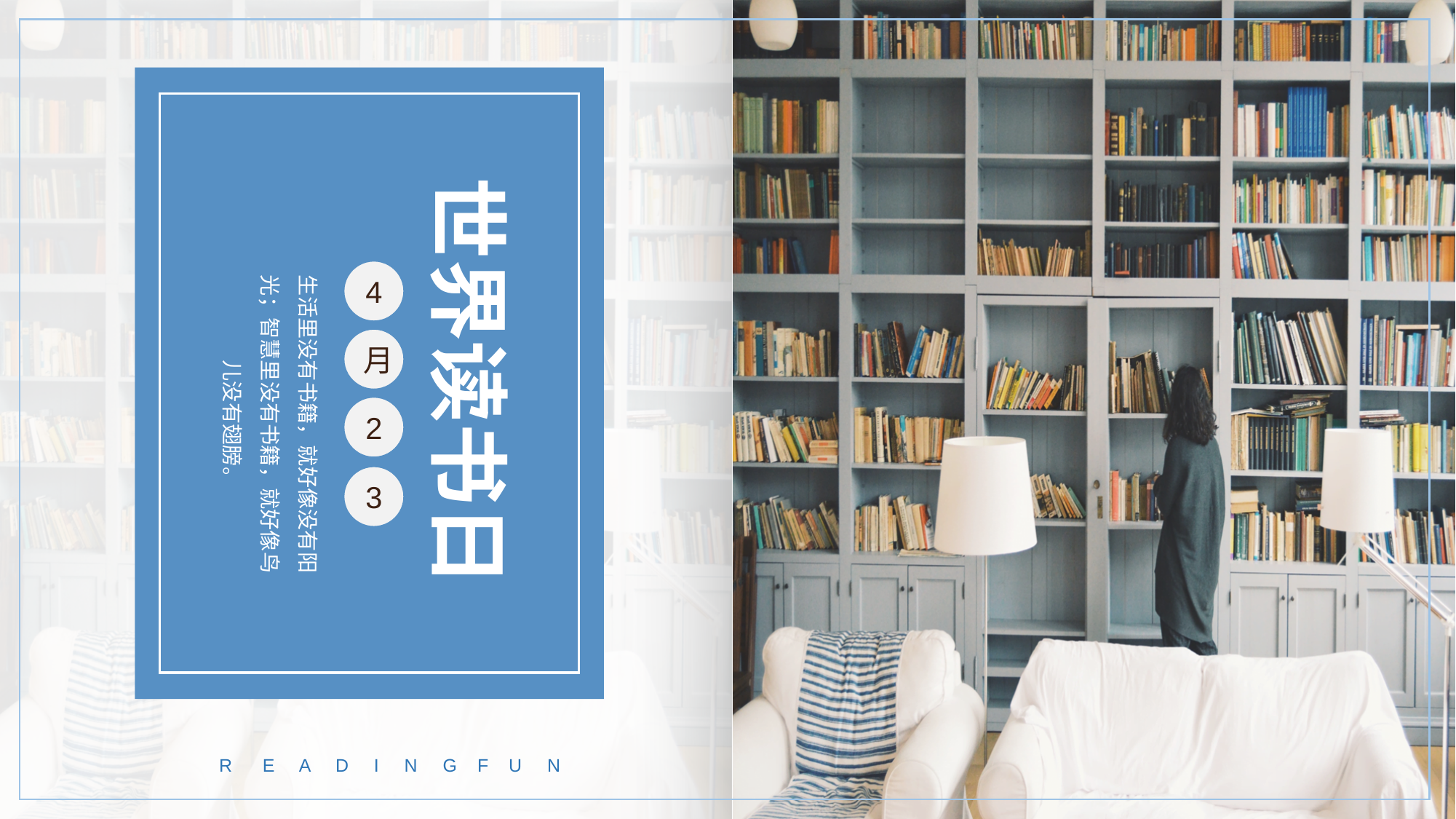

世界读书日
4
生活里没有书籍，就好像没有阳光；智慧里没有书籍，就好像鸟儿没有翅膀。
月
2
3
R      E     A     D     I     N     G    F    U     N